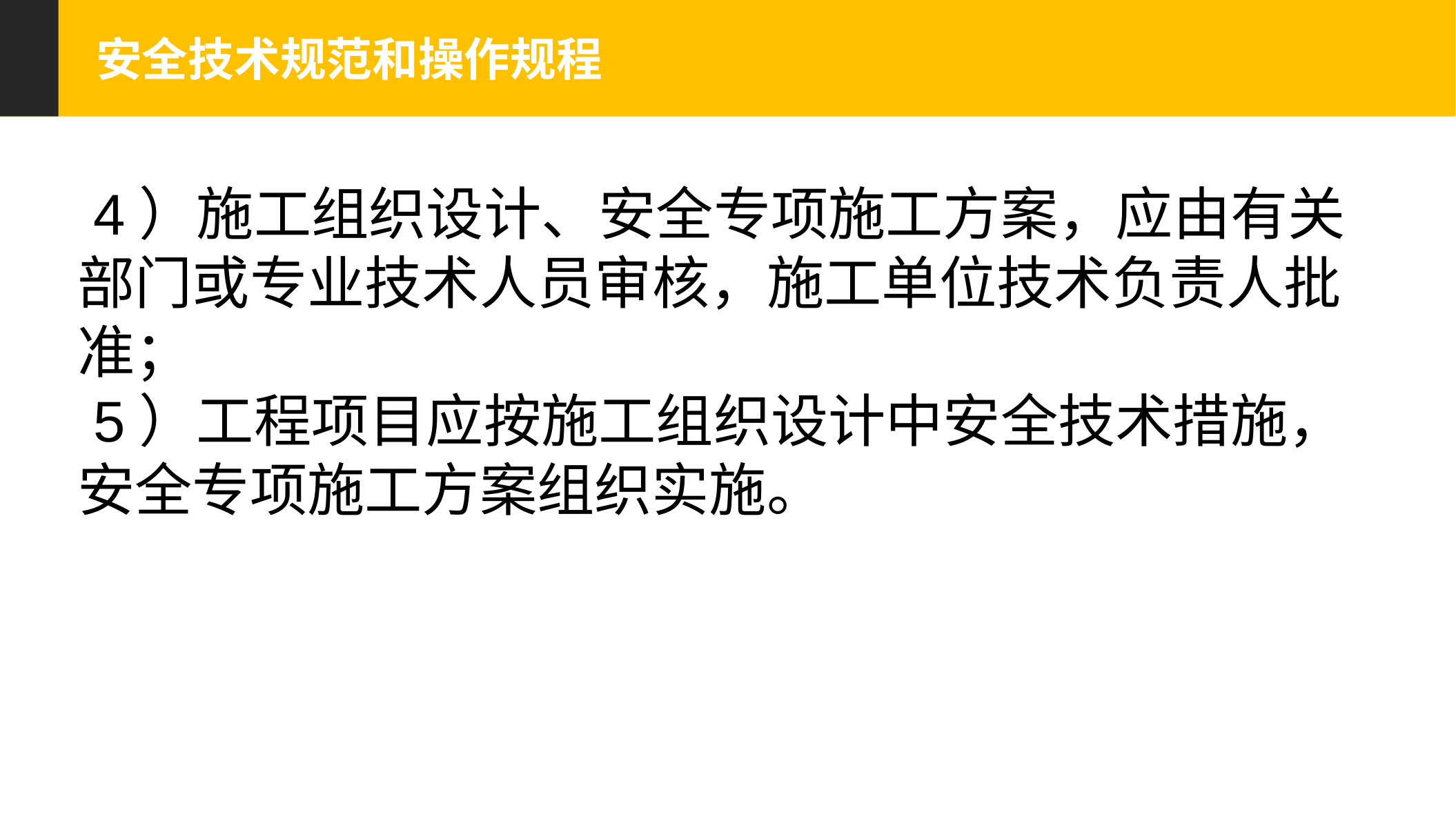

安全技术规范和操作规程
 4）施工组织设计、安全专项施工方案，应由有关部门或专业技术人员审核，施工单位技术负责人批准；
 5）工程项目应按施工组织设计中安全技术措施，安全专项施工方案组织实施。